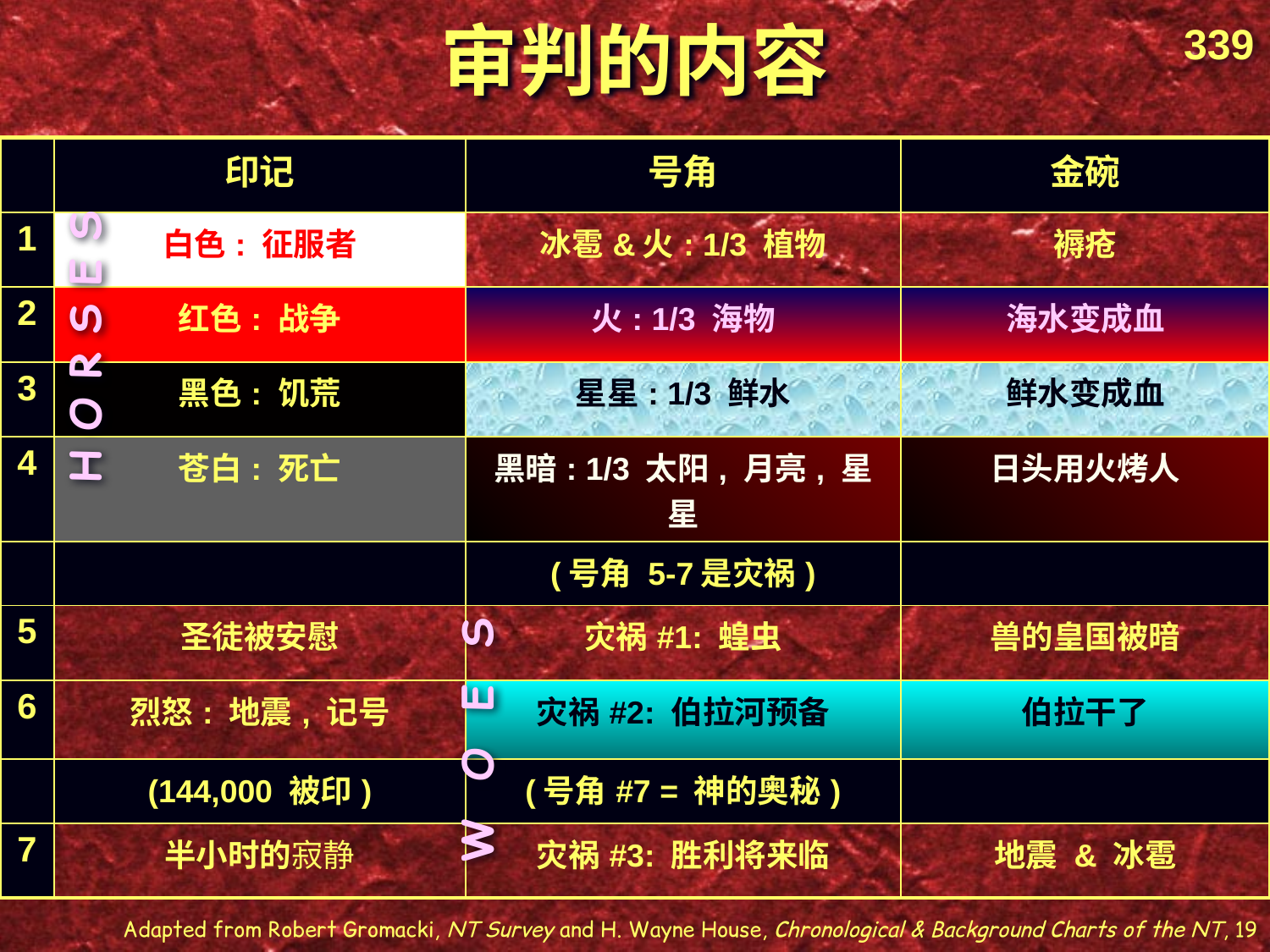

# 审判的内容
339
|  | 印记 | 号角 | 金碗 |
| --- | --- | --- | --- |
| 1 | 白色: 征服者 | 冰雹&火: 1/3 植物 | 褥疮 |
| 2 | 红色: 战争 | 火: 1/3 海物 | 海水变成血 |
| 3 | 黑色: 饥荒 | 星星: 1/3 鲜水 | 鲜水变成血 |
| 4 | 苍白: 死亡 | 黑暗: 1/3 太阳, 月亮, 星星 | 日头用火烤人 |
|  |  | (号角 5-7是灾祸) |  |
| 5 | 圣徒被安慰 | 灾祸#1: 蝗虫 | 兽的皇国被暗 |
| 6 | 烈怒: 地震, 记号 | 灾祸#2: 伯拉河预备 | 伯拉干了 |
|  | (144,000 被印) | (号角#7 = 神的奥秘) |  |
| 7 | 半小时的寂静 | 灾祸#3: 胜利将来临 | 地震 & 冰雹 |
H O R S E S
W  O  E  S
Adapted from Robert Gromacki, NT Survey and H. Wayne House, Chronological & Background Charts of the NT, 19